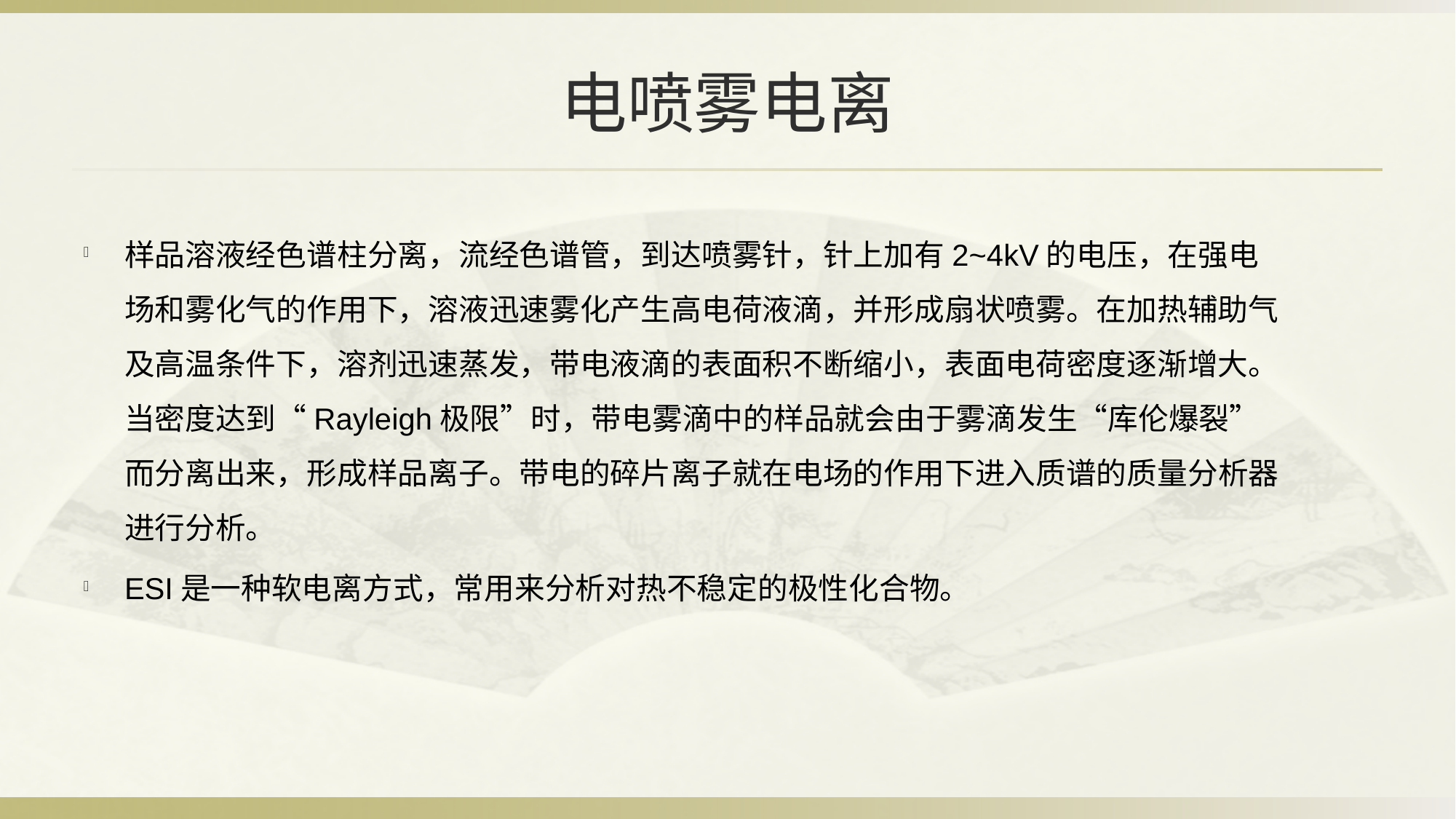

# 电喷雾电离
样品溶液经色谱柱分离，流经色谱管，到达喷雾针，针上加有2~4kV的电压，在强电场和雾化气的作用下，溶液迅速雾化产生高电荷液滴，并形成扇状喷雾。在加热辅助气及高温条件下，溶剂迅速蒸发，带电液滴的表面积不断缩小，表面电荷密度逐渐增大。当密度达到“Rayleigh极限”时，带电雾滴中的样品就会由于雾滴发生“库伦爆裂”而分离出来，形成样品离子。带电的碎片离子就在电场的作用下进入质谱的质量分析器进行分析。
ESI是一种软电离方式，常用来分析对热不稳定的极性化合物。